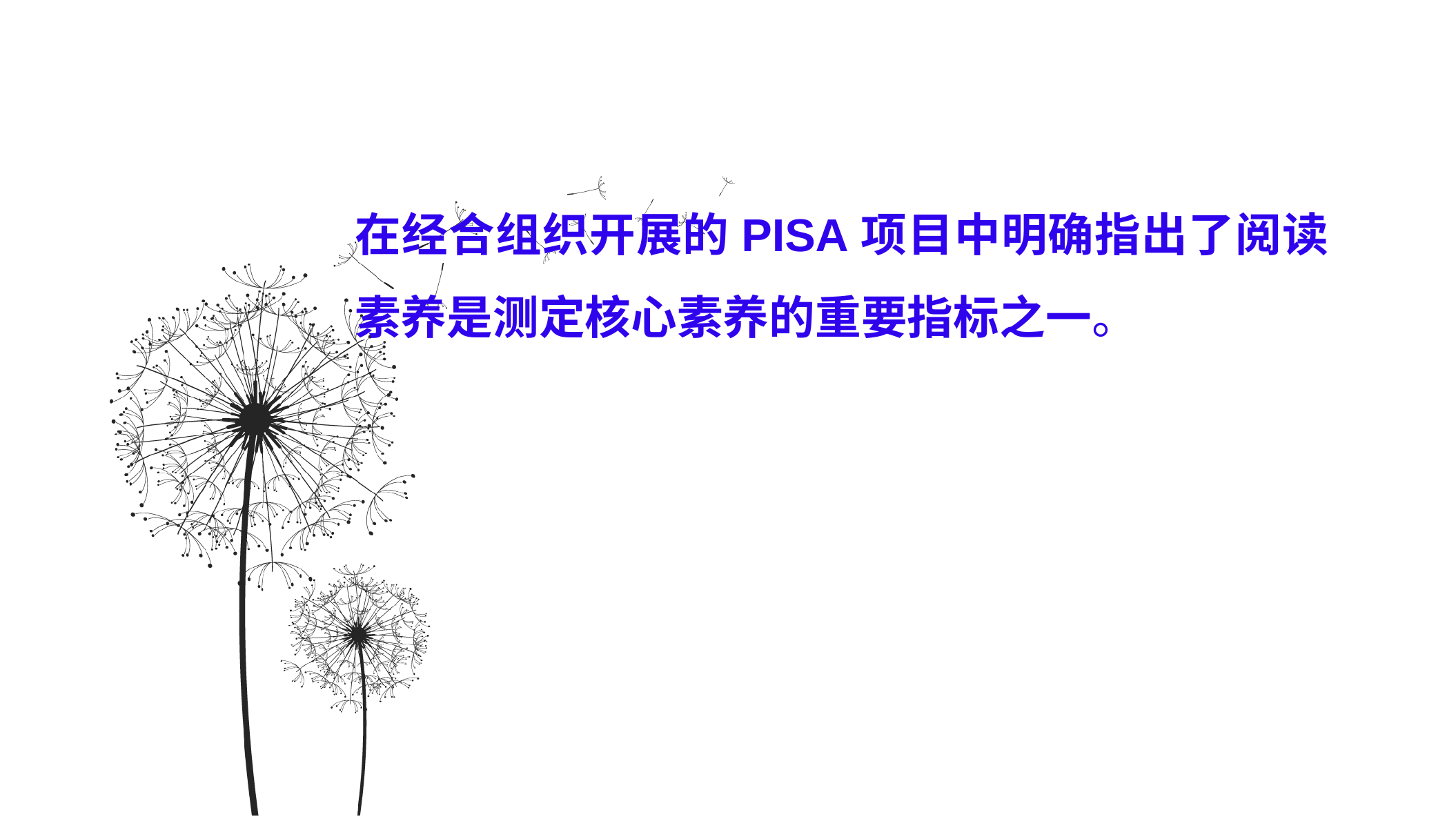

在经合组织开展的PISA项目中明确指出了阅读素养是测定核心素养的重要指标之一。